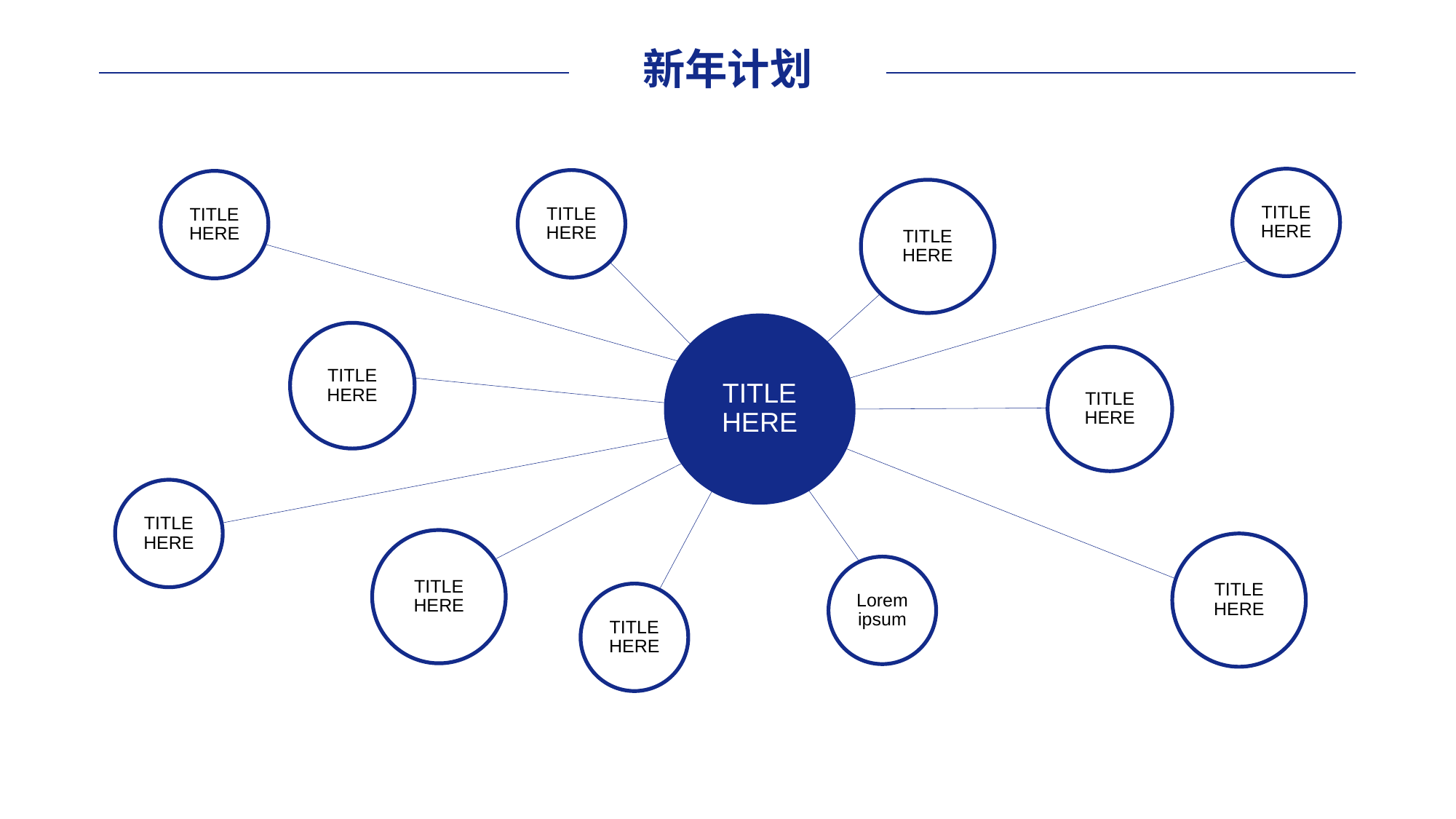

新年计划
TITLE HERE
TITLE HERE
TITLE HERE
TITLE HERE
TITLE HERE
TITLE HERE
TITLE HERE
TITLE HERE
TITLE HERE
TITLE HERE
Lorem ipsum
TITLE HERE